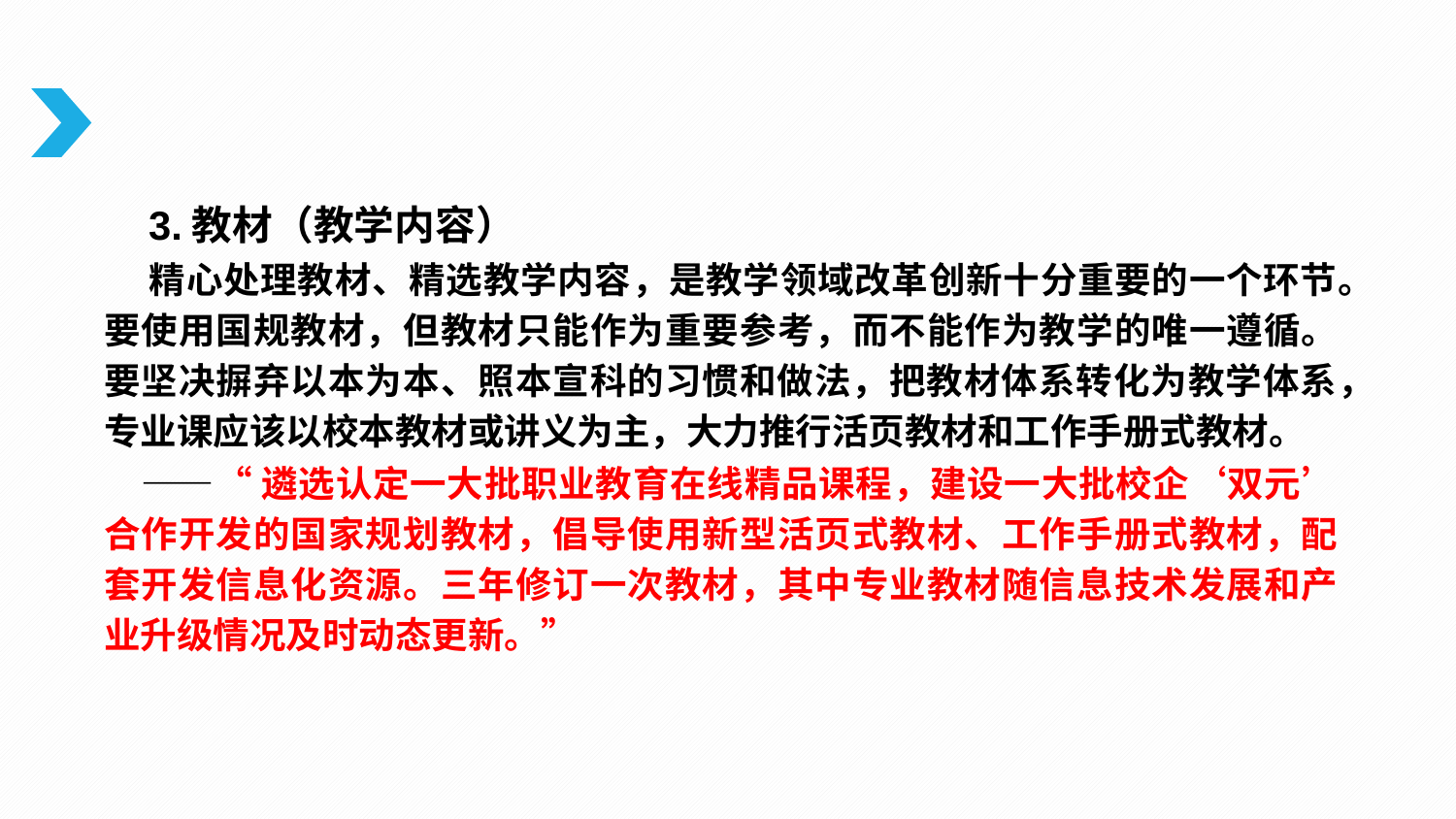

3.教材（教学内容）
    精心处理教材、精选教学内容，是教学领域改革创新十分重要的一个环节。要使用国规教材，但教材只能作为重要参考，而不能作为教学的唯一遵循。要坚决摒弃以本为本、照本宣科的习惯和做法，把教材体系转化为教学体系，专业课应该以校本教材或讲义为主，大力推行活页教材和工作手册式教材。
    ——“遴选认定一大批职业教育在线精品课程，建设一大批校企‘双元’合作开发的国家规划教材，倡导使用新型活页式教材、工作手册式教材，配套开发信息化资源。三年修订一次教材，其中专业教材随信息技术发展和产业升级情况及时动态更新。”